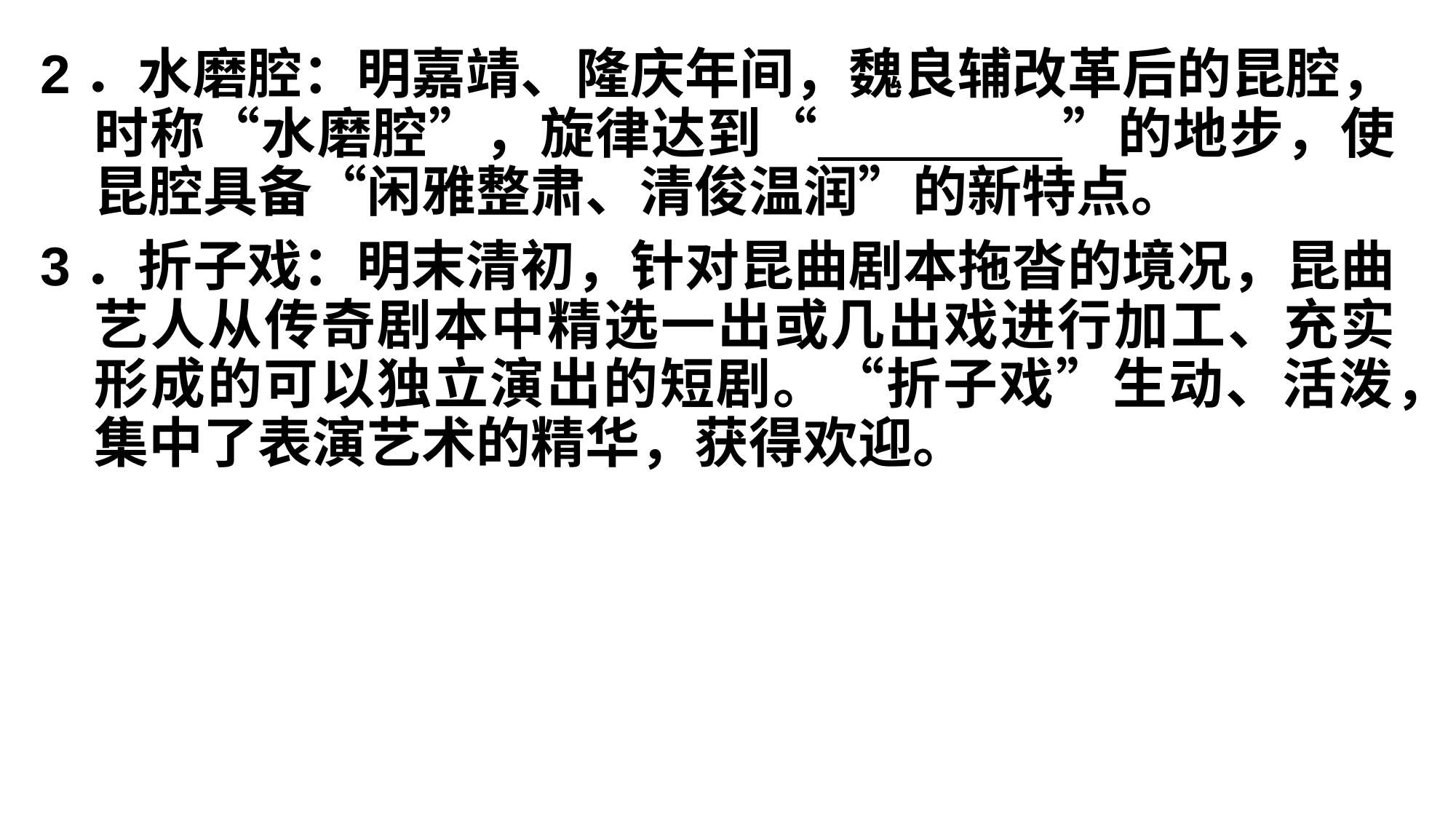

2．水磨腔：明嘉靖、隆庆年间，魏良辅改革后的昆腔，时称“水磨腔”，旋律达到“                  ”的地步，使昆腔具备“闲雅整肃、清俊温润”的新特点。
3．折子戏：明末清初，针对昆曲剧本拖沓的境况，昆曲艺人从传奇剧本中精选一出或几出戏进行加工、充实形成的可以独立演出的短剧。“折子戏”生动、活泼，集中了表演艺术的精华，获得欢迎。